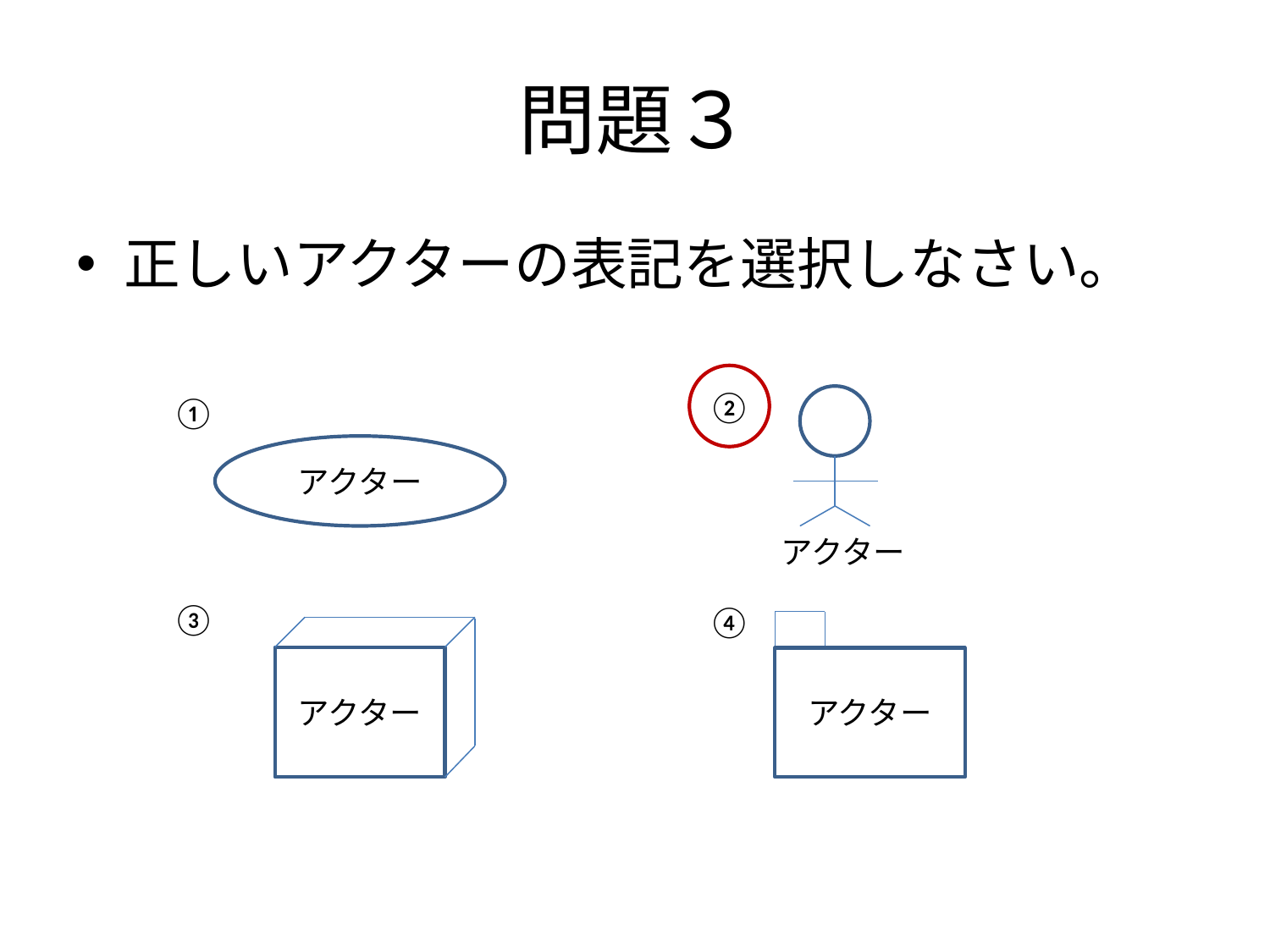

# 問題３
正しいアクターの表記を選択しなさい。

②
①

アクター
アクター
③
④
アクター
アクター